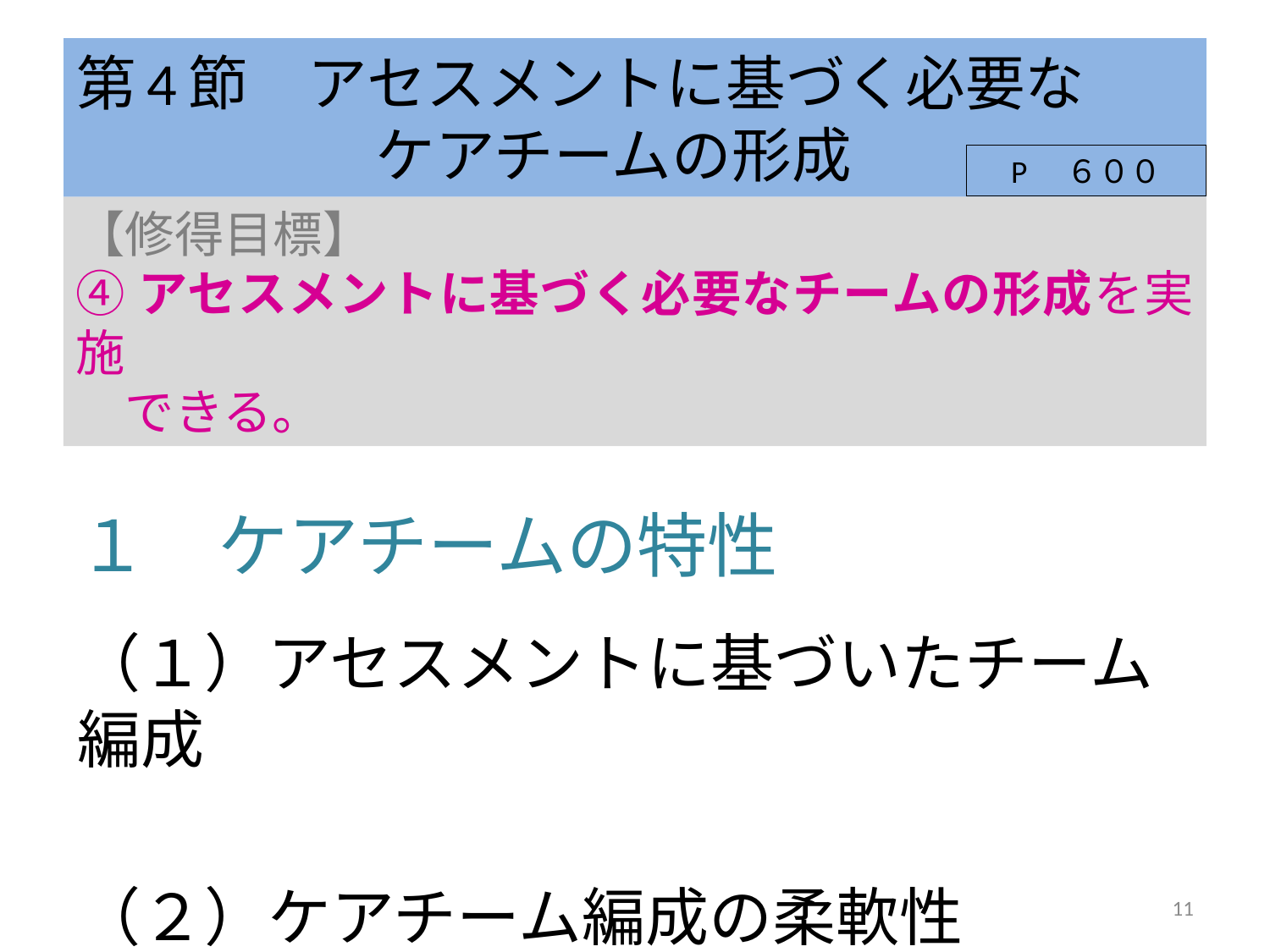

# 第4節　アセスメントに基づく必要な 　　　　　ケアチームの形成
P　６００
【修得目標】
④アセスメントに基づく必要なチームの形成を実施
　できる。
１　ケアチームの特性

（１）アセスメントに基づいたチーム編成

（２）ケアチーム編成の柔軟性
11